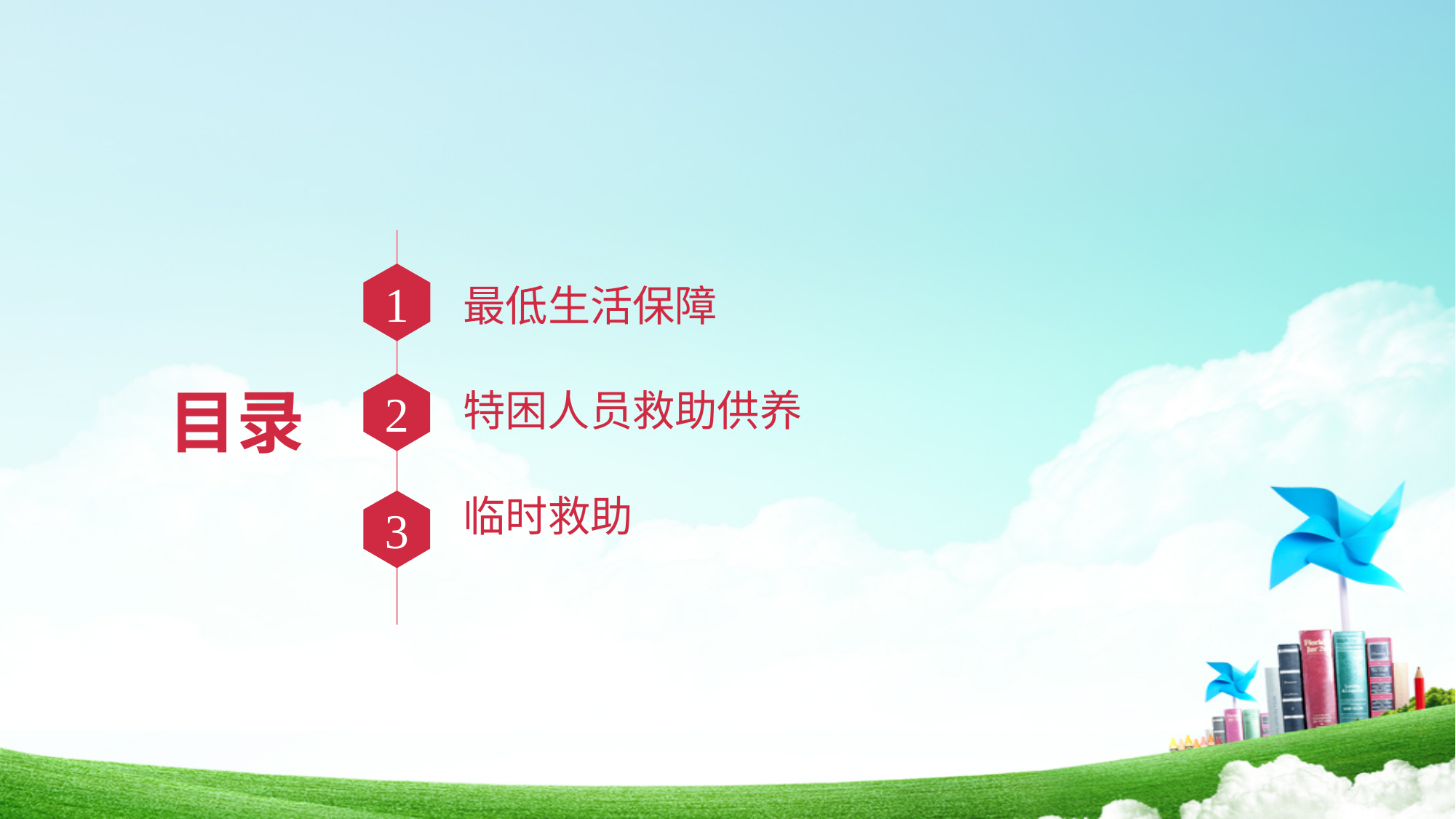

1
最低生活保障
特困人员救助供养
目录
2
3
临时救助